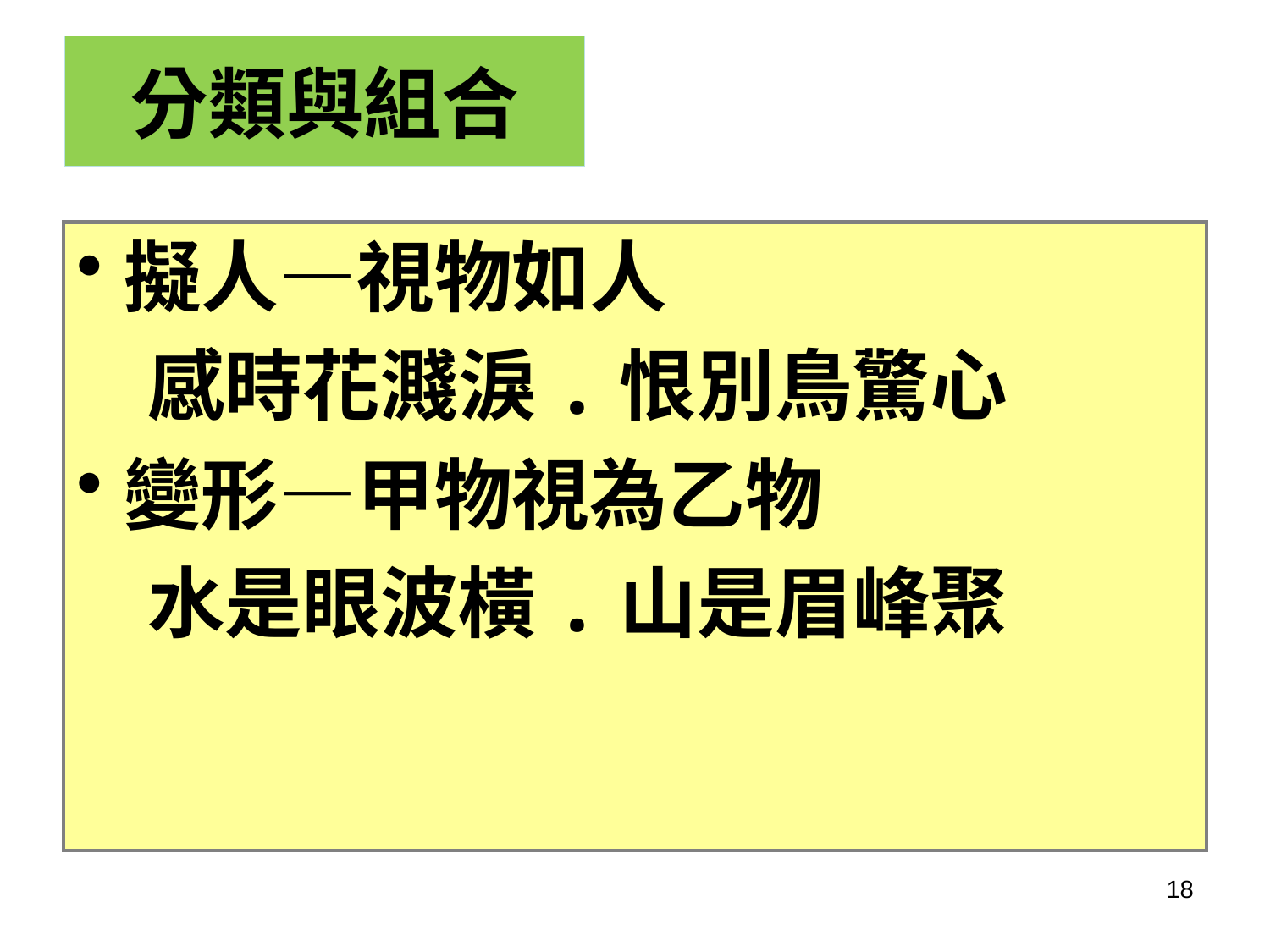

# 分類與組合
擬人—視物如人
   感時花濺淚.恨別鳥驚心
變形—甲物視為乙物
   水是眼波橫.山是眉峰聚
18